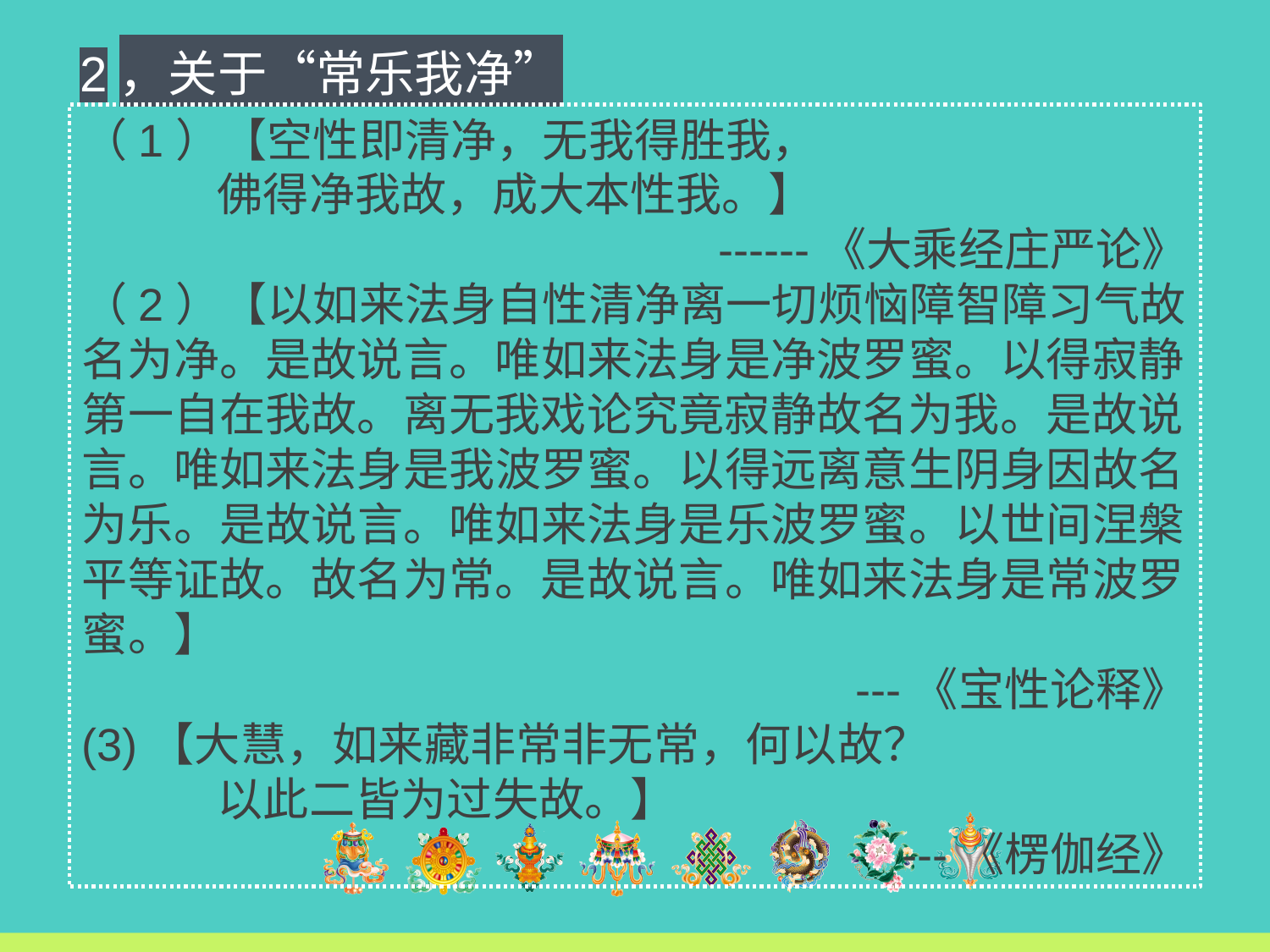

2，关于“常乐我净”

（1）【空性即清净，无我得胜我，
            佛得净我故，成大本性我。】
------《大乘经庄严论》
（2）【以如来法身自性清净离一切烦恼障智障习气故名为净。是故说言。唯如来法身是净波罗蜜。以得寂静第一自在我故。离无我戏论究竟寂静故名为我。是故说言。唯如来法身是我波罗蜜。以得远离意生阴身因故名为乐。是故说言。唯如来法身是乐波罗蜜。以世间涅槃平等证故。故名为常。是故说言。唯如来法身是常波罗蜜。】
---《宝性论释》
(3)【大慧，如来藏非常非无常，何以故？
            以此二皆为过失故。】
---《楞伽经》